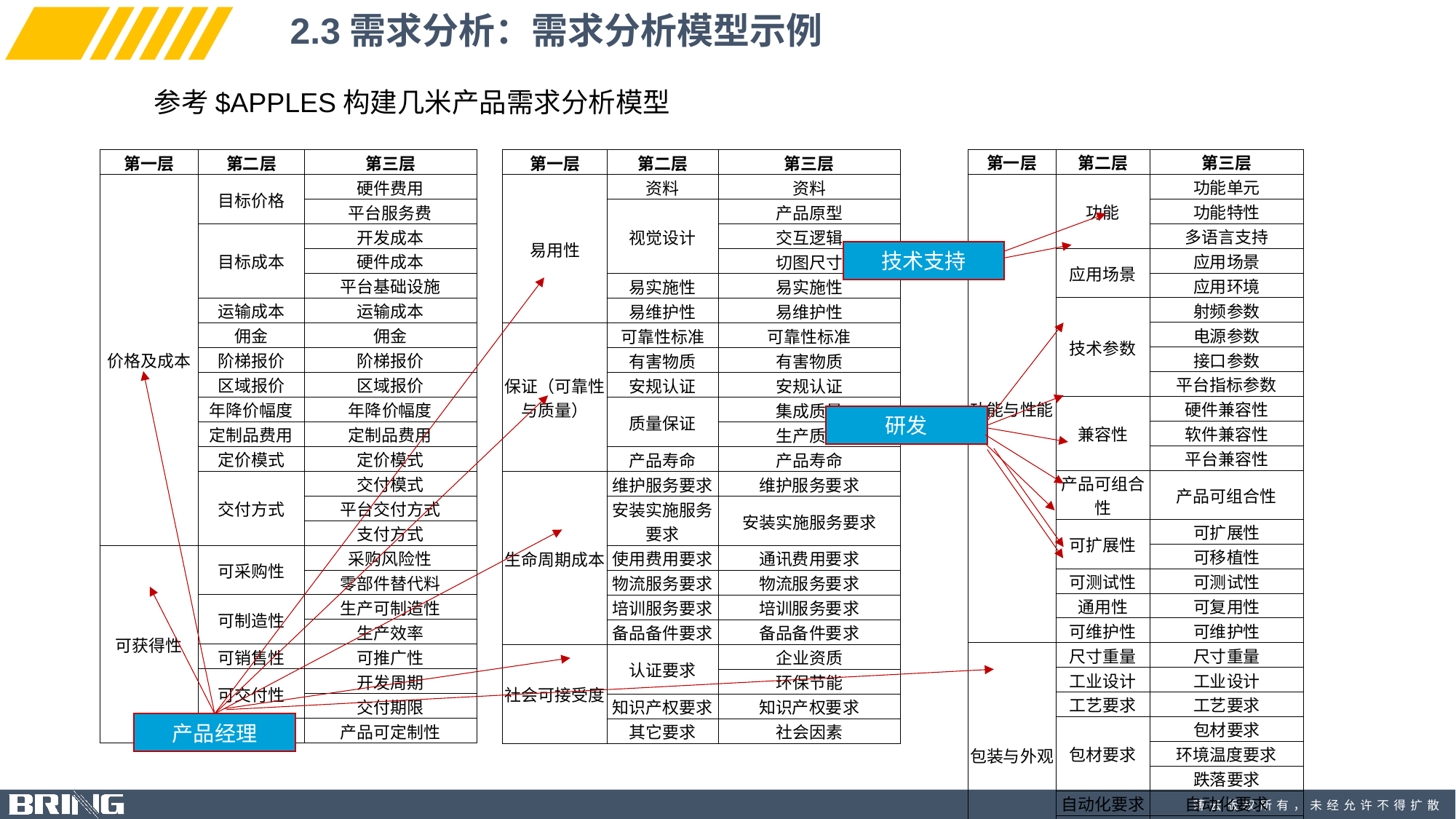

2.3需求分析：需求分析模型示例
参考$APPLES构建几米产品需求分析模型
| 第一层 | 第二层 | 第三层 |
| --- | --- | --- |
| 功能与性能 | 功能 | 功能单元 |
|  |  | 功能特性 |
|  |  | 多语言支持 |
|  | 应用场景 | 应用场景 |
|  |  | 应用环境 |
|  | 技术参数 | 射频参数 |
|  |  | 电源参数 |
|  |  | 接口参数 |
|  |  | 平台指标参数 |
|  | 兼容性 | 硬件兼容性 |
|  |  | 软件兼容性 |
|  |  | 平台兼容性 |
|  | 产品可组合性 | 产品可组合性 |
|  | 可扩展性 | 可扩展性 |
|  |  | 可移植性 |
|  | 可测试性 | 可测试性 |
|  | 通用性 | 可复用性 |
|  | 可维护性 | 可维护性 |
| 包装与外观 | 尺寸重量 | 尺寸重量 |
|  | 工业设计 | 工业设计 |
|  | 工艺要求 | 工艺要求 |
|  | 包材要求 | 包材要求 |
|  |  | 环境温度要求 |
|  |  | 跌落要求 |
|  | 自动化要求 | 自动化要求 |
|  | 搬运 | 运输和搬运 |
|  | 产品附件 | 产品附件 |
| 第一层 | 第二层 | 第三层 |
| --- | --- | --- |
| 价格及成本 | 目标价格 | 硬件费用 |
|  |  | 平台服务费 |
|  | 目标成本 | 开发成本 |
|  |  | 硬件成本 |
|  |  | 平台基础设施 |
|  | 运输成本 | 运输成本 |
|  | 佣金 | 佣金 |
|  | 阶梯报价 | 阶梯报价 |
|  | 区域报价 | 区域报价 |
|  | 年降价幅度 | 年降价幅度 |
|  | 定制品费用 | 定制品费用 |
|  | 定价模式 | 定价模式 |
|  | 交付方式 | 交付模式 |
|  |  | 平台交付方式 |
|  |  | 支付方式 |
| 可获得性 | 可采购性 | 采购风险性 |
|  |  | 零部件替代料 |
|  | 可制造性 | 生产可制造性 |
|  |  | 生产效率 |
|  | 可销售性 | 可推广性 |
|  | 可交付性 | 开发周期 |
|  |  | 交付期限 |
|  | 产品定制 | 产品可定制性 |
| 第一层 | 第二层 | 第三层 |
| --- | --- | --- |
| 易用性 | 资料 | 资料 |
|  | 视觉设计 | 产品原型 |
|  |  | 交互逻辑 |
|  |  | 切图尺寸 |
|  | 易实施性 | 易实施性 |
|  | 易维护性 | 易维护性 |
| 保证（可靠性与质量） | 可靠性标准 | 可靠性标准 |
|  | 有害物质 | 有害物质 |
|  | 安规认证 | 安规认证 |
|  | 质量保证 | 集成质量 |
|  |  | 生产质量 |
|  | 产品寿命 | 产品寿命 |
| 生命周期成本 | 维护服务要求 | 维护服务要求 |
|  | 安装实施服务要求 | 安装实施服务要求 |
|  | 使用费用要求 | 通讯费用要求 |
|  | 物流服务要求 | 物流服务要求 |
|  | 培训服务要求 | 培训服务要求 |
|  | 备品备件要求 | 备品备件要求 |
| 社会可接受度 | 认证要求 | 企业资质 |
|  |  | 环保节能 |
|  | 知识产权要求 | 知识产权要求 |
|  | 其它要求 | 社会因素 |
技术支持
研发
产品经理